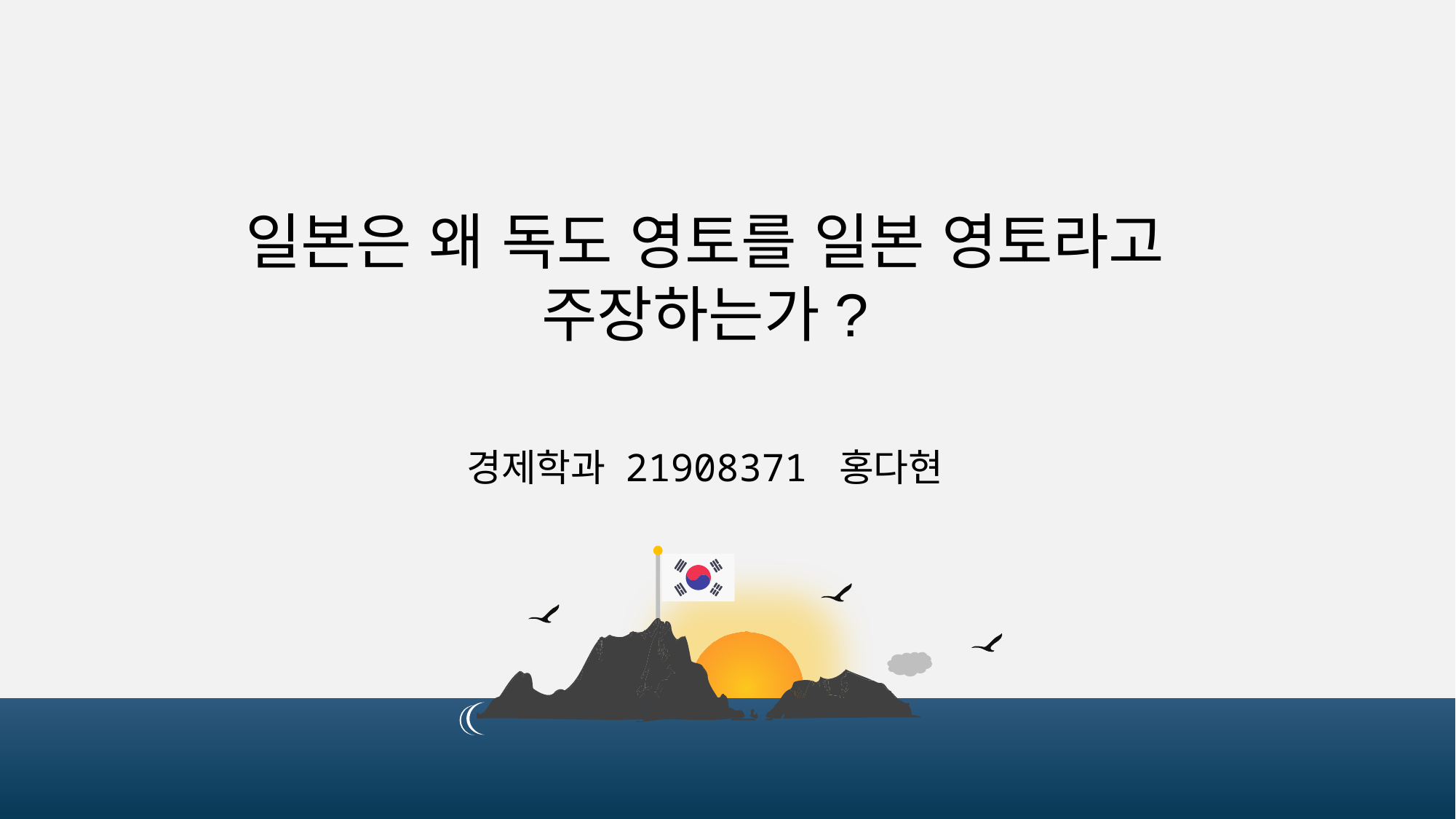

일본은 왜 독도 영토를 일본 영토라고 주장하는가?

경제학과 21908371 홍다현